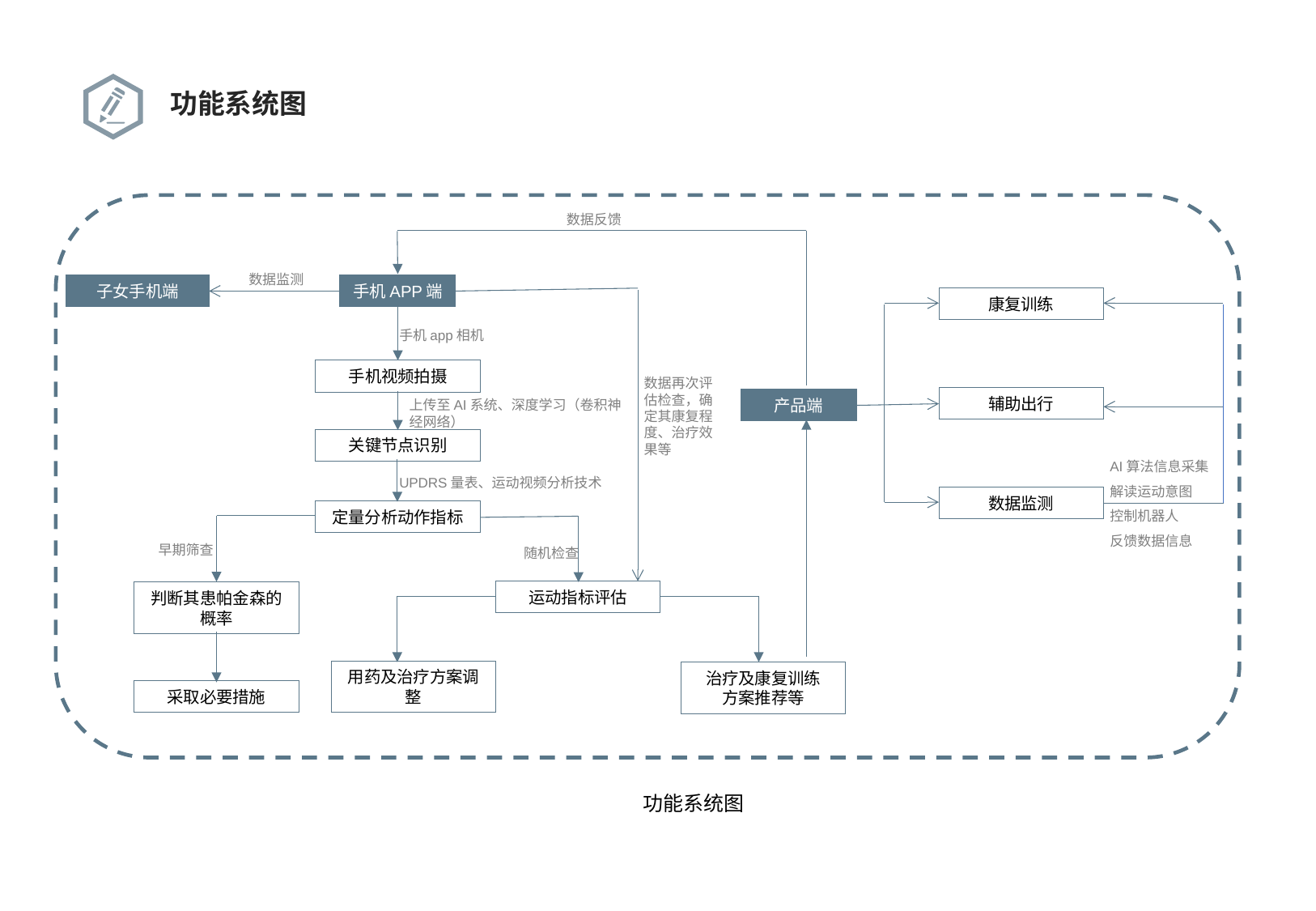

功能系统图

数据反馈
数据监测
子女手机端
手机APP端
康复训练
手机app相机
手机视频拍摄
数据再次评估检查，确定其康复程度、治疗效果等
辅助出行
产品端
上传至AI系统、深度学习（卷积神经网络）
关键节点识别
UPDRS量表、运动视频分析技术
数据监测
定量分析动作指标
早期筛查
随机检查
运动指标评估
判断其患帕金森的概率
用药及治疗方案调整
治疗及康复训练
方案推荐等
采取必要措施
AI算法信息采集
解读运动意图
控制机器人
反馈数据信息
功能系统图